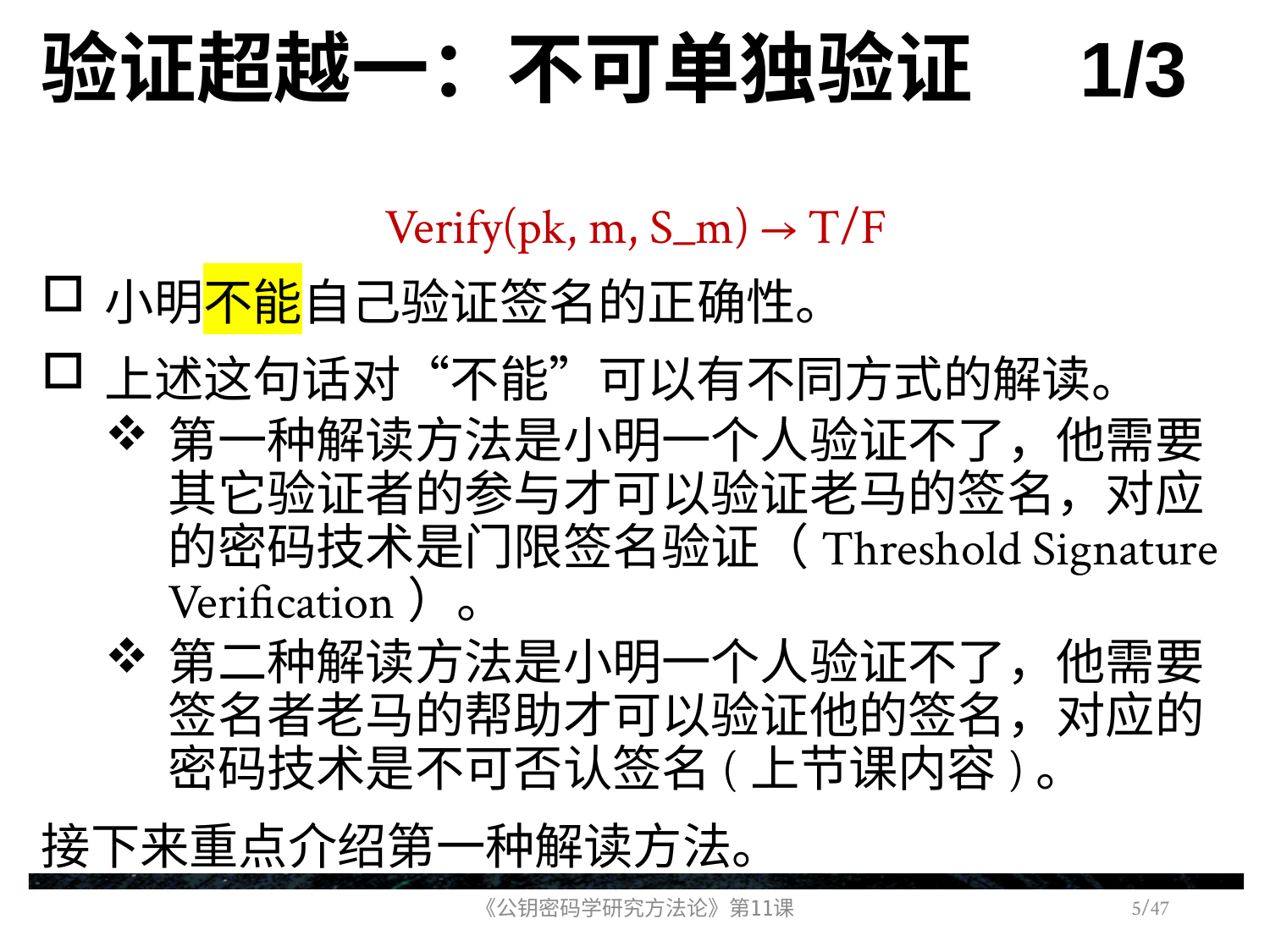

# 验证超越一：不可单独验证     1/3
Verify(pk, m, S_m) → T/F
小明不能自己验证签名的正确性。
上述这句话对“不能”可以有不同方式的解读。
第一种解读方法是小明一个人验证不了，他需要其它验证者的参与才可以验证老马的签名，对应的密码技术是门限签名验证（Threshold Signature Verification）。
第二种解读方法是小明一个人验证不了，他需要签名者老马的帮助才可以验证他的签名，对应的密码技术是不可否认签名(上节课内容)。
接下来重点介绍第一种解读方法。
《公钥密码学研究方法论》第11课
5/47